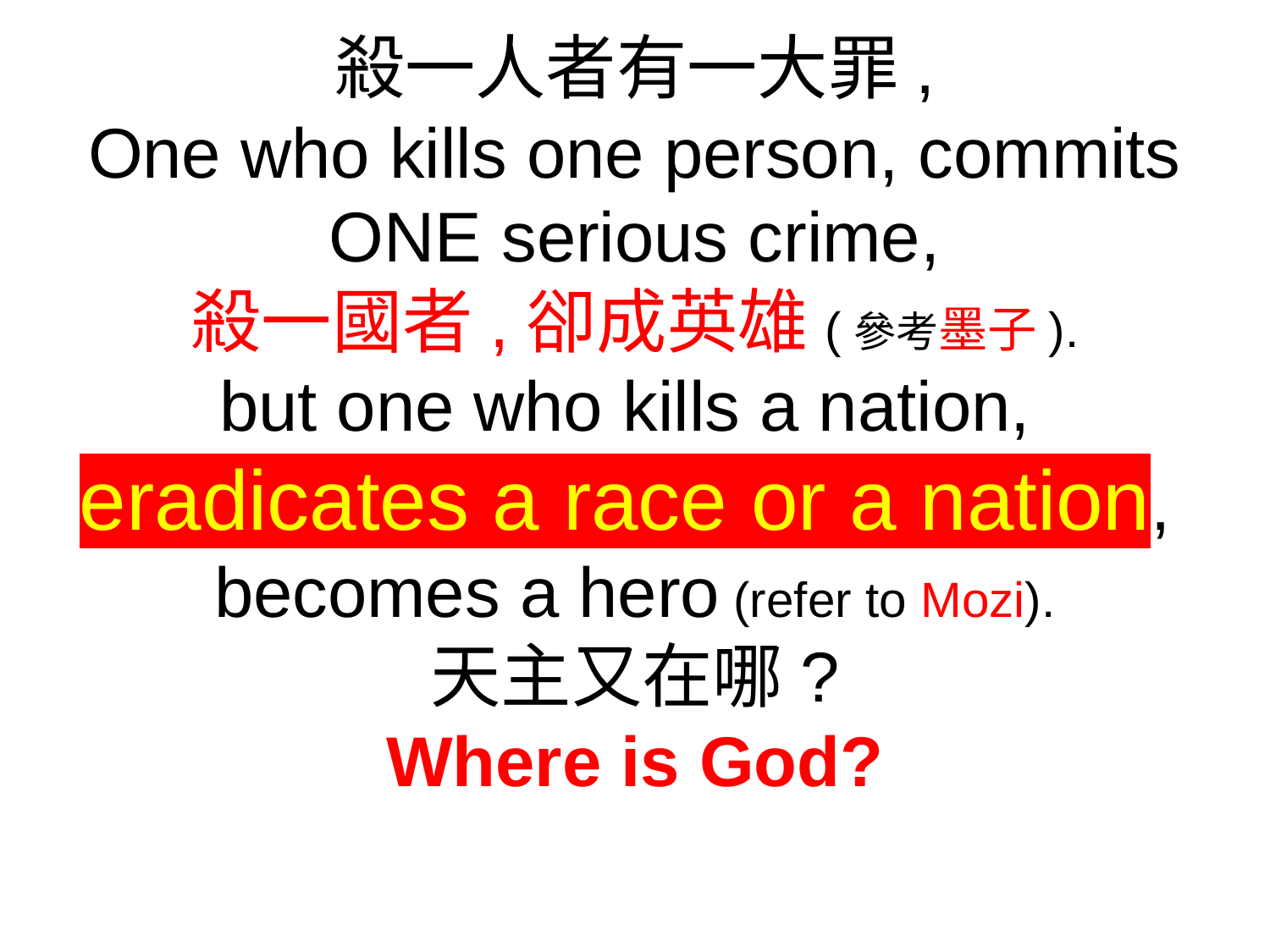

殺一人者有一大罪,
One who kills one person, commits ONE serious crime,
殺一國者,卻成英雄(參考墨子).
but one who kills a nation,
eradicates a race or a nation,
becomes a hero (refer to Mozi).
天主又在哪?
Where is God?